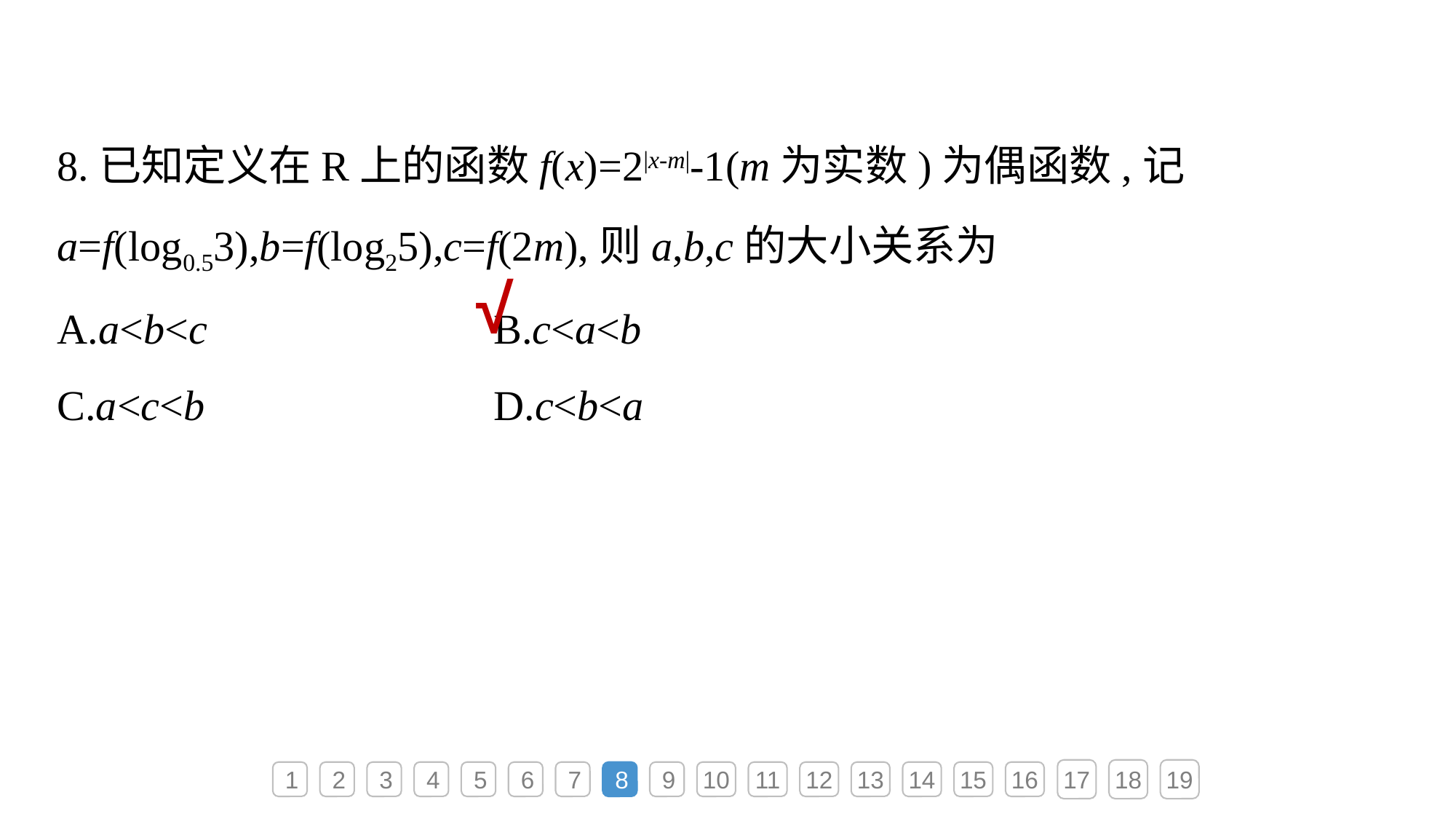

8.已知定义在R上的函数f(x)=2|x-m|-1(m为实数)为偶函数,记a=f(log0.53),b=f(log25),c=f(2m),则a,b,c的大小关系为
A.a<b<c			B.c<a<b
C.a<c<b			D.c<b<a
√
17
18
19
1
2
3
4
5
6
7
8
9
10
11
12
13
14
15
16